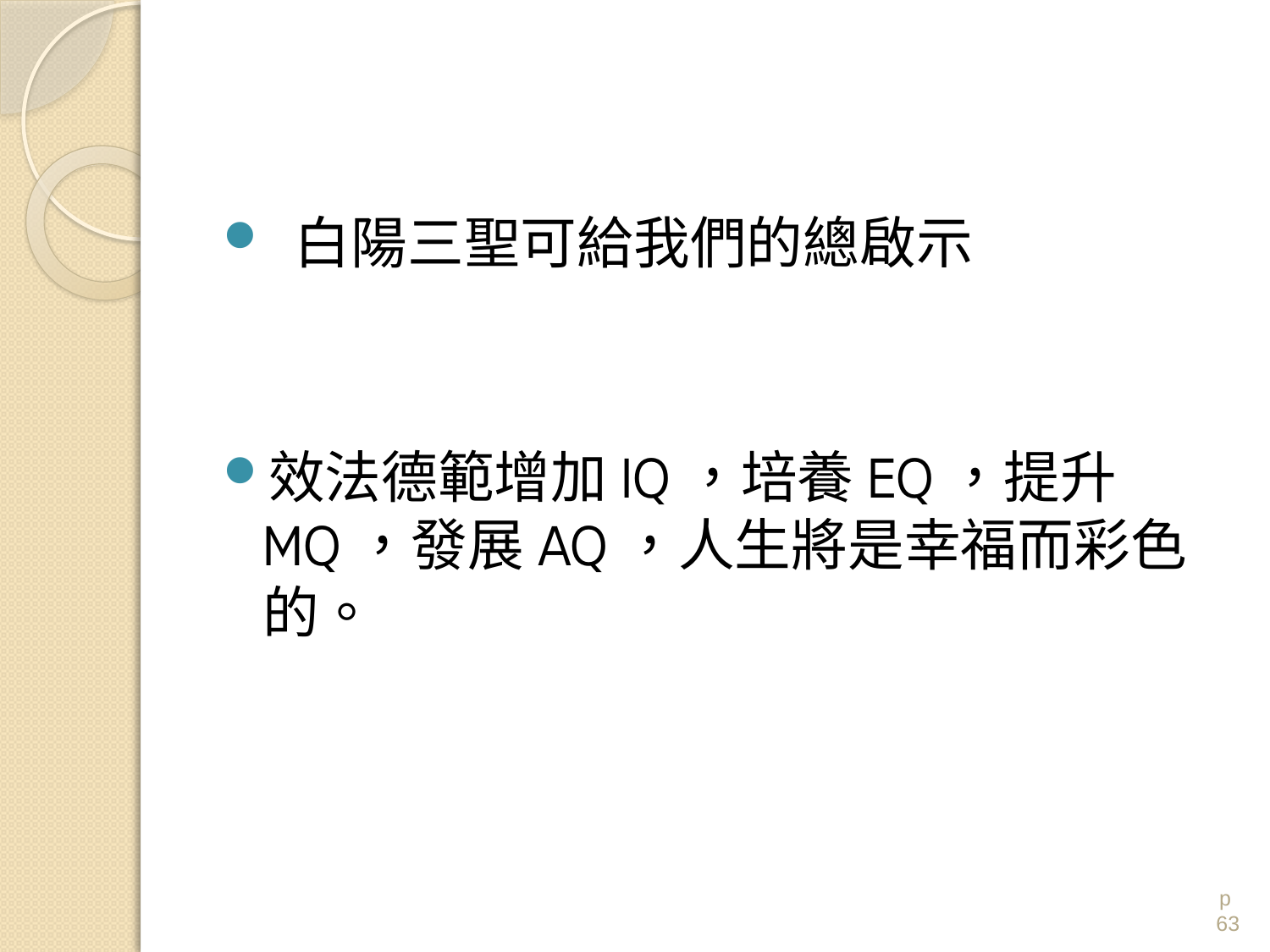

#
 白陽三聖可給我們的總啟示

效法德範增加IQ，培養EQ，提升MQ，發展AQ，人生將是幸福而彩色的。
p 63